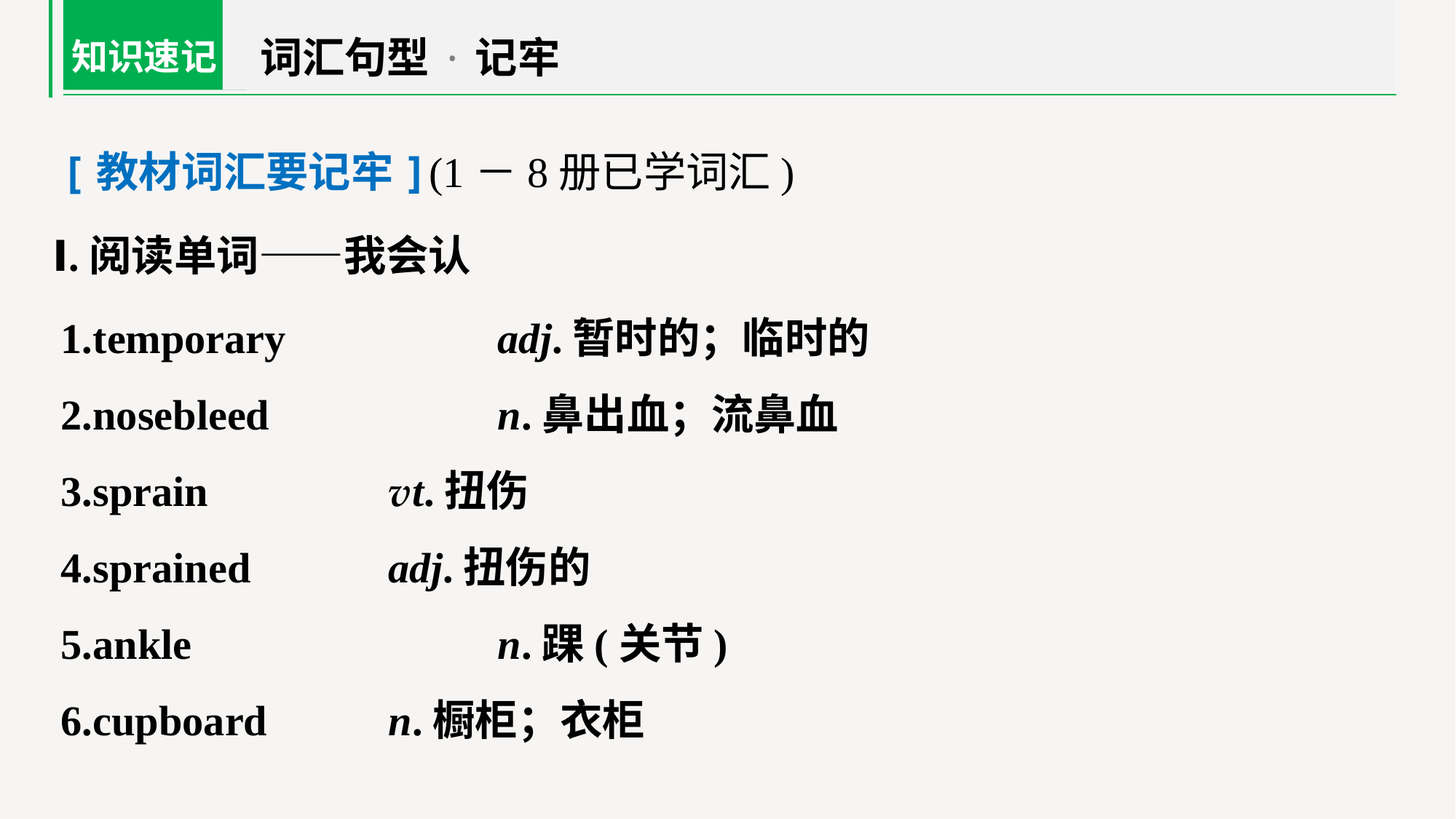

词汇句型·记牢
知识速记
[教材词汇要记牢](1－8册已学词汇)
Ⅰ.阅读单词——我会认
1.temporary 		adj.暂时的；临时的
2.nosebleed 		n.鼻出血；流鼻血
3.sprain 		vt.扭伤
4.sprained 		adj.扭伤的
5.ankle 			n.踝(关节)
6.cupboard 		n.橱柜；衣柜